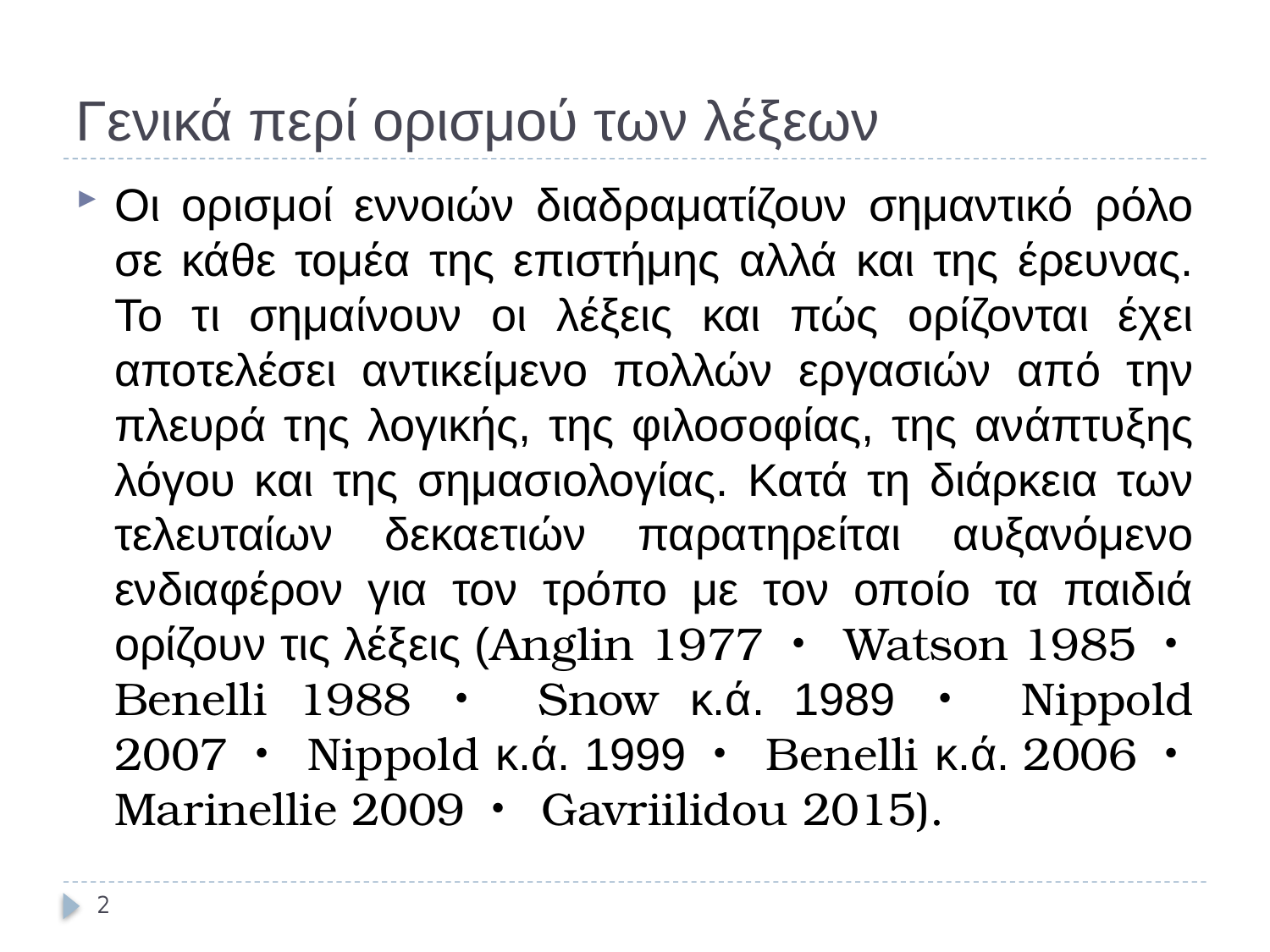

# Γενικά περί ορισμού των λέξεων
Οι ορισμοί εννοιών διαδραματίζουν σημαντικό ρόλο σε κάθε τομέα της επιστήμης αλλά και της έρευνας. Το τι σημαίνουν οι λέξεις και πώς ορίζονται έχει αποτελέσει αντικείμενο πολλών εργασιών από την πλευρά της λογικής, της φιλοσοφίας, της ανάπτυξης λόγου και της σημασιολογίας. Κατά τη διάρκεια των τελευταίων δεκαετιών παρατηρείται αυξανόμενο ενδιαφέρον για τον τρόπο με τον οποίο τα παιδιά ορίζουν τις λέξεις (Anglin 1977・ Watson 1985・ Benelli 1988・ Snow κ.ά. 1989・ Nippold 2007・ Nippold κ.ά. 1999・ Benelli κ.ά. 2006・ Marinellie 2009・ Gavriilidou 2015).
2